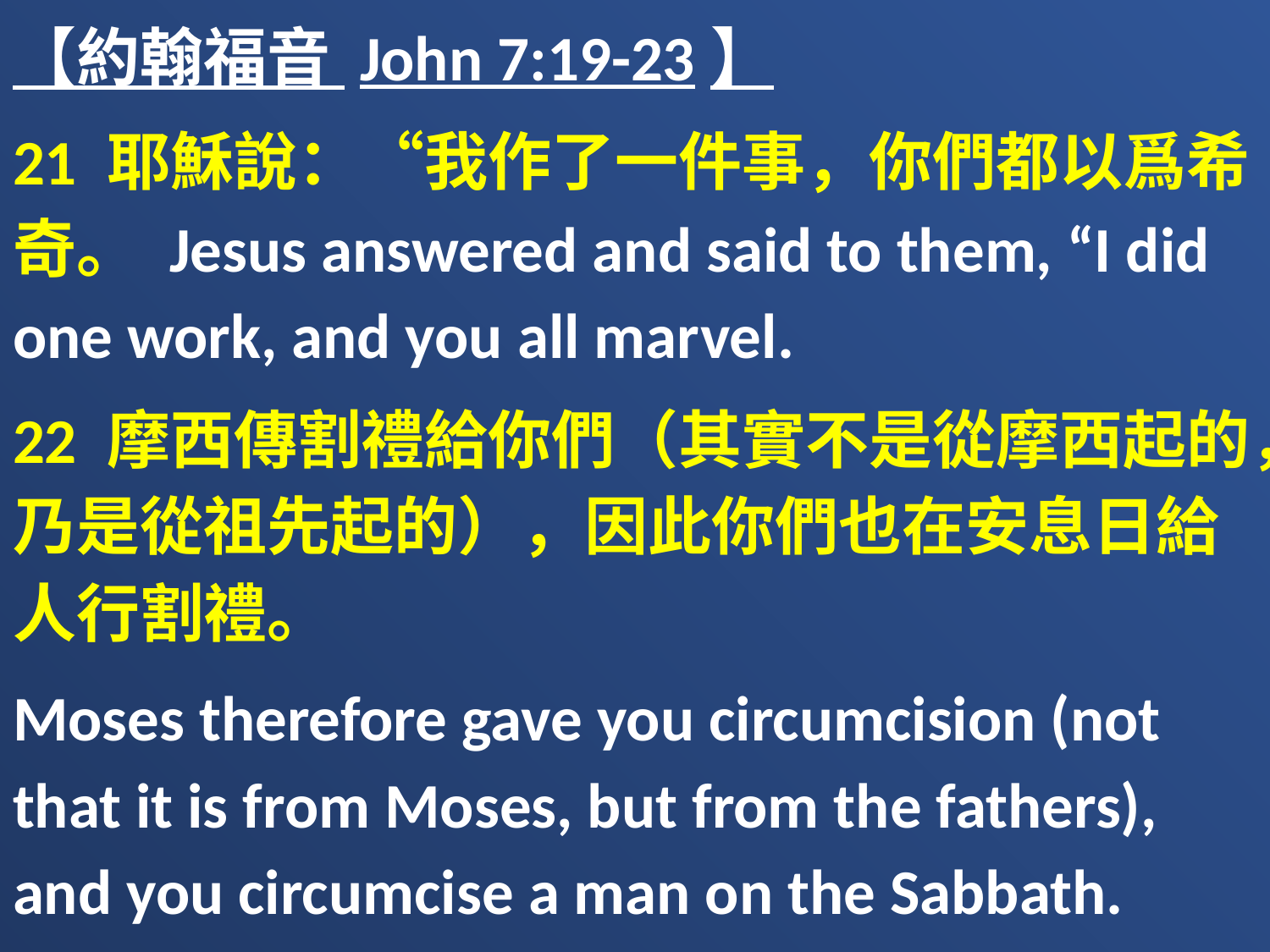

【約翰福音 John 7:19-23】
21 耶穌說：“我作了一件事，你們都以爲希奇。 Jesus answered and said to them, “I did one work, and you all marvel.
22 摩西傳割禮給你們（其實不是從摩西起的，乃是從祖先起的），因此你們也在安息日給人行割禮。
Moses therefore gave you circumcision (not that it is from Moses, but from the fathers), and you circumcise a man on the Sabbath.